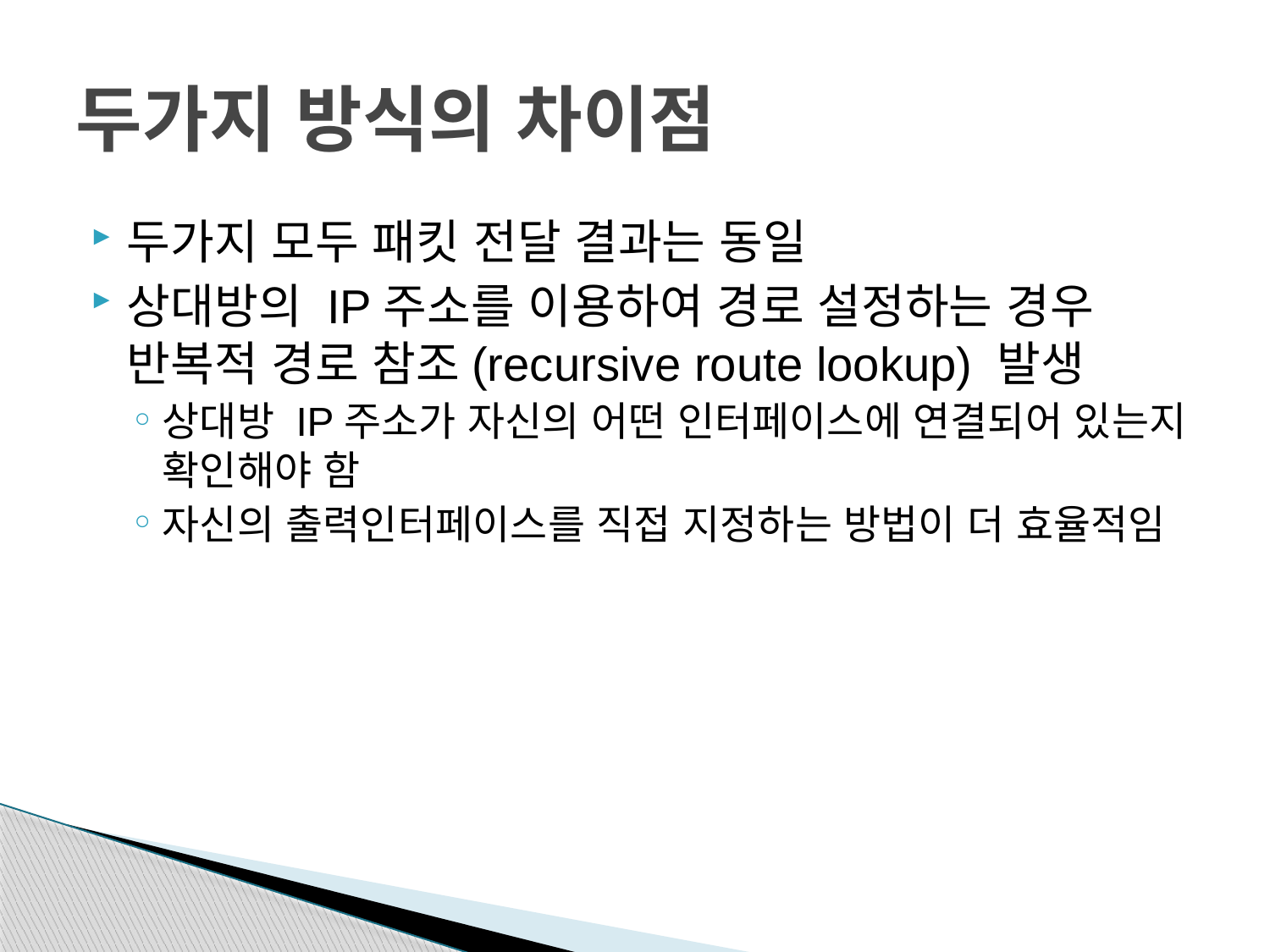

# 두가지 방식의 차이점
두가지 모두 패킷 전달 결과는 동일
상대방의 IP주소를 이용하여 경로 설정하는 경우 반복적 경로 참조(recursive route lookup) 발생
상대방 IP주소가 자신의 어떤 인터페이스에 연결되어 있는지 확인해야 함
자신의 출력인터페이스를 직접 지정하는 방법이 더 효율적임